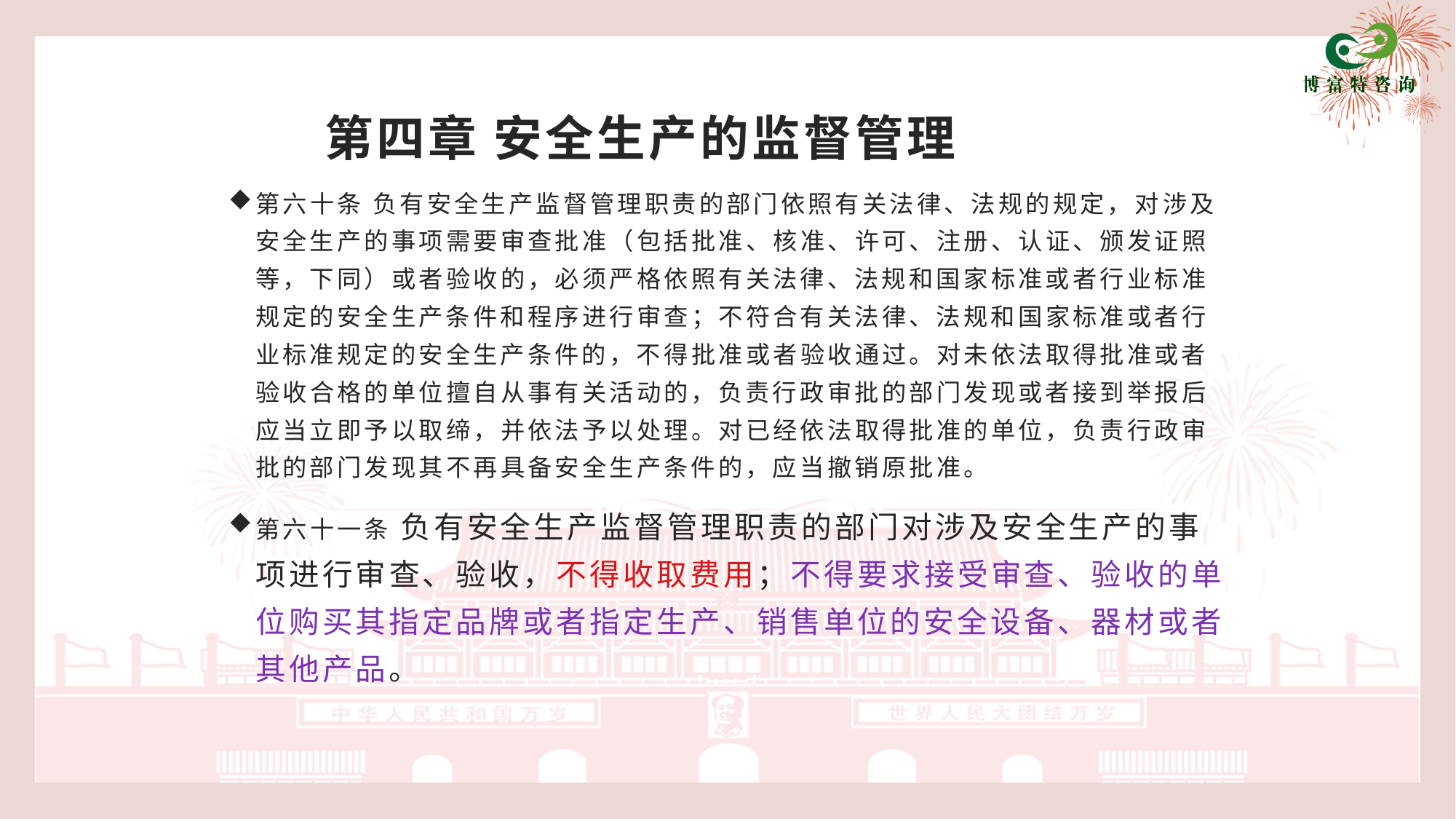

# 第四章 安全生产的监督管理
第六十条 负有安全生产监督管理职责的部门依照有关法律、法规的规定，对涉及安全生产的事项需要审查批准（包括批准、核准、许可、注册、认证、颁发证照等，下同）或者验收的，必须严格依照有关法律、法规和国家标准或者行业标准规定的安全生产条件和程序进行审查；不符合有关法律、法规和国家标准或者行业标准规定的安全生产条件的，不得批准或者验收通过。对未依法取得批准或者验收合格的单位擅自从事有关活动的，负责行政审批的部门发现或者接到举报后应当立即予以取缔，并依法予以处理。对已经依法取得批准的单位，负责行政审批的部门发现其不再具备安全生产条件的，应当撤销原批准。
第六十一条 负有安全生产监督管理职责的部门对涉及安全生产的事项进行审查、验收，不得收取费用；不得要求接受审查、验收的单位购买其指定品牌或者指定生产、销售单位的安全设备、器材或者其他产品。